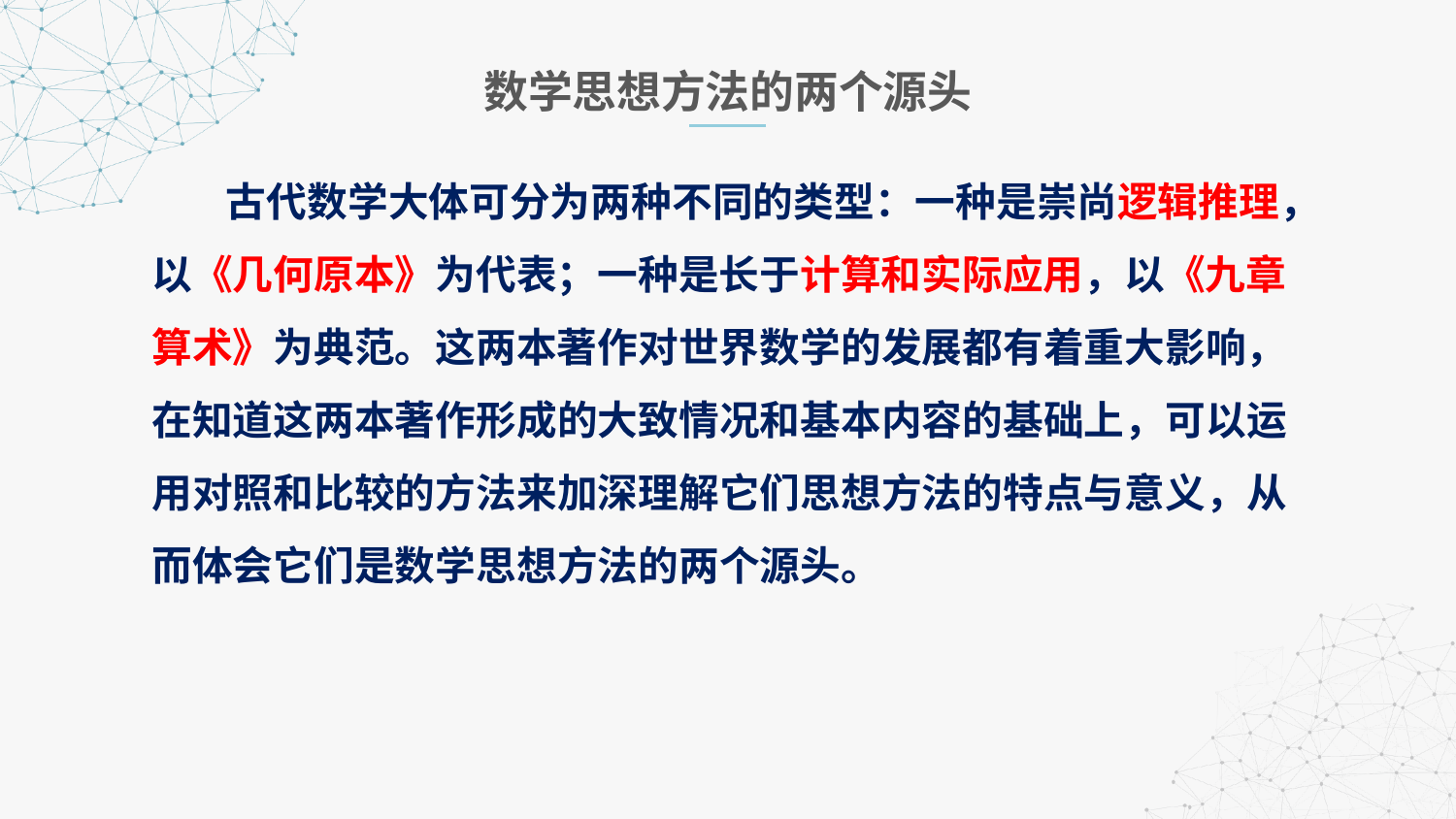

数学思想方法的两个源头
       古代数学大体可分为两种不同的类型：一种是崇尚逻辑推理，以《几何原本》为代表；一种是长于计算和实际应用，以《九章算术》为典范。这两本著作对世界数学的发展都有着重大影响，在知道这两本著作形成的大致情况和基本内容的基础上，可以运用对照和比较的方法来加深理解它们思想方法的特点与意义，从而体会它们是数学思想方法的两个源头。